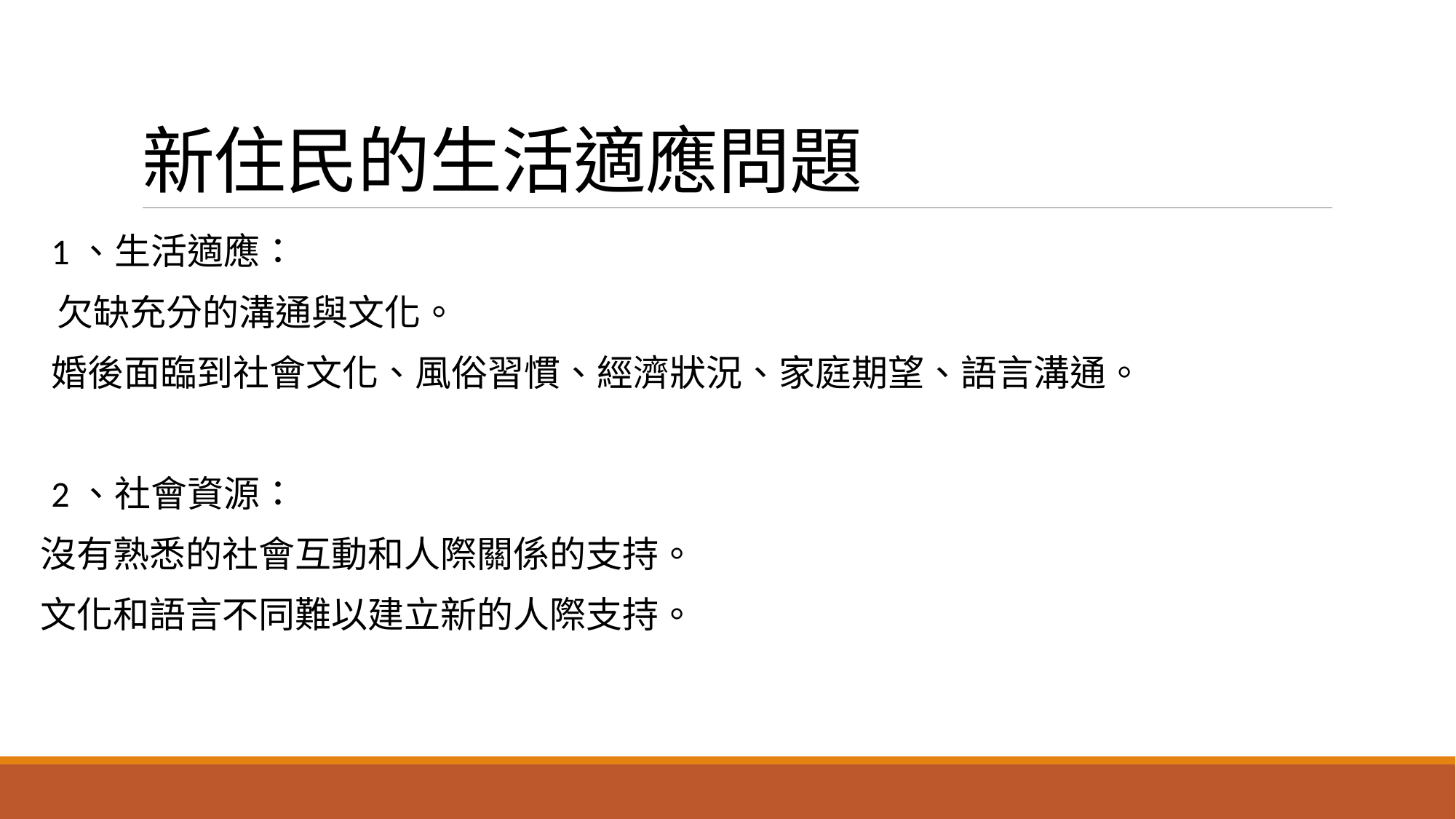

# 新住民的生活適應問題
1、生活適應：
 欠缺充分的溝通與文化。
婚後面臨到社會文化、風俗習慣、經濟狀況、家庭期望、語言溝通。

2、社會資源：
沒有熟悉的社會互動和人際關係的支持。
文化和語言不同難以建立新的人際支持。